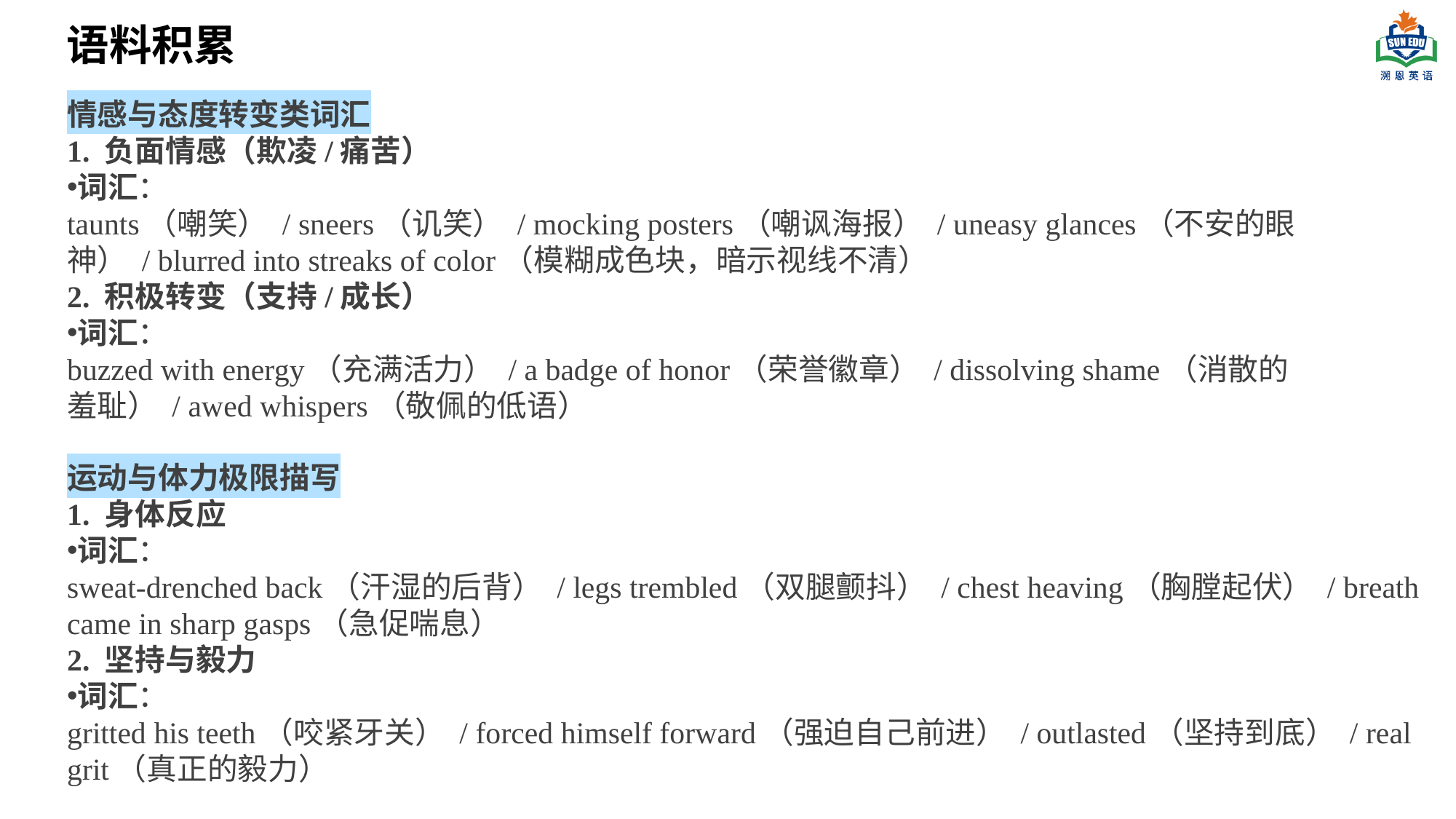

语料积累
情感与态度转变类词汇
1. 负面情感（欺凌/痛苦）
词汇：
taunts（嘲笑） / sneers（讥笑） / mocking posters（嘲讽海报） / uneasy glances（不安的眼神） / blurred into streaks of color（模糊成色块，暗示视线不清）
2. 积极转变（支持/成长）
词汇：
buzzed with energy（充满活力） / a badge of honor（荣誉徽章） / dissolving shame（消散的羞耻） / awed whispers（敬佩的低语）
运动与体力极限描写
1. 身体反应
词汇：
sweat-drenched back（汗湿的后背） / legs trembled（双腿颤抖） / chest heaving（胸膛起伏） / breath came in sharp gasps（急促喘息）
2. 坚持与毅力
词汇：
gritted his teeth（咬紧牙关） / forced himself forward（强迫自己前进） / outlasted（坚持到底） / real grit（真正的毅力）